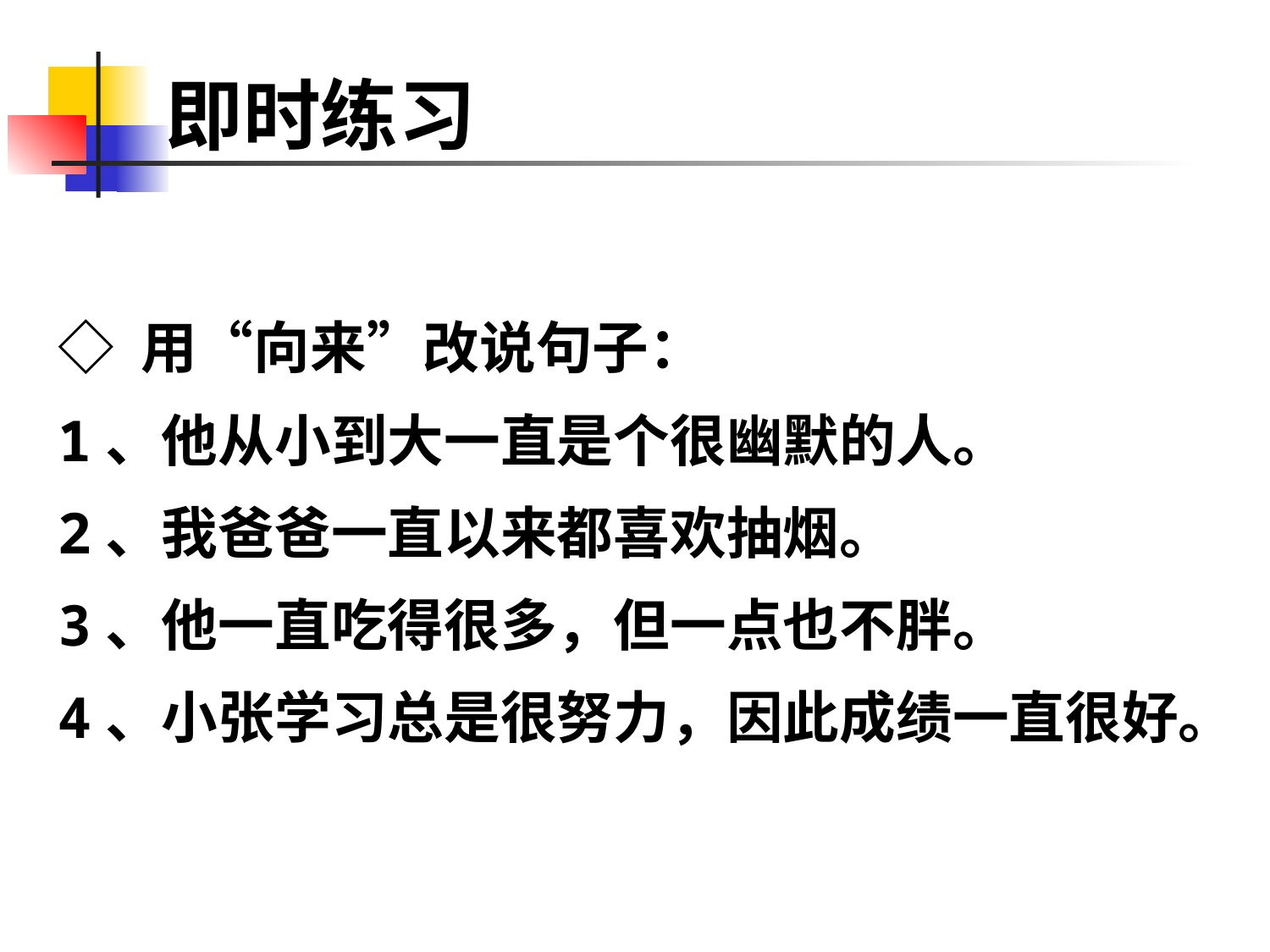

# 即时练习
◇ 用“向来”改说句子：
1、他从小到大一直是个很幽默的人。
2、我爸爸一直以来都喜欢抽烟。
3、他一直吃得很多，但一点也不胖。
4、小张学习总是很努力，因此成绩一直很好。